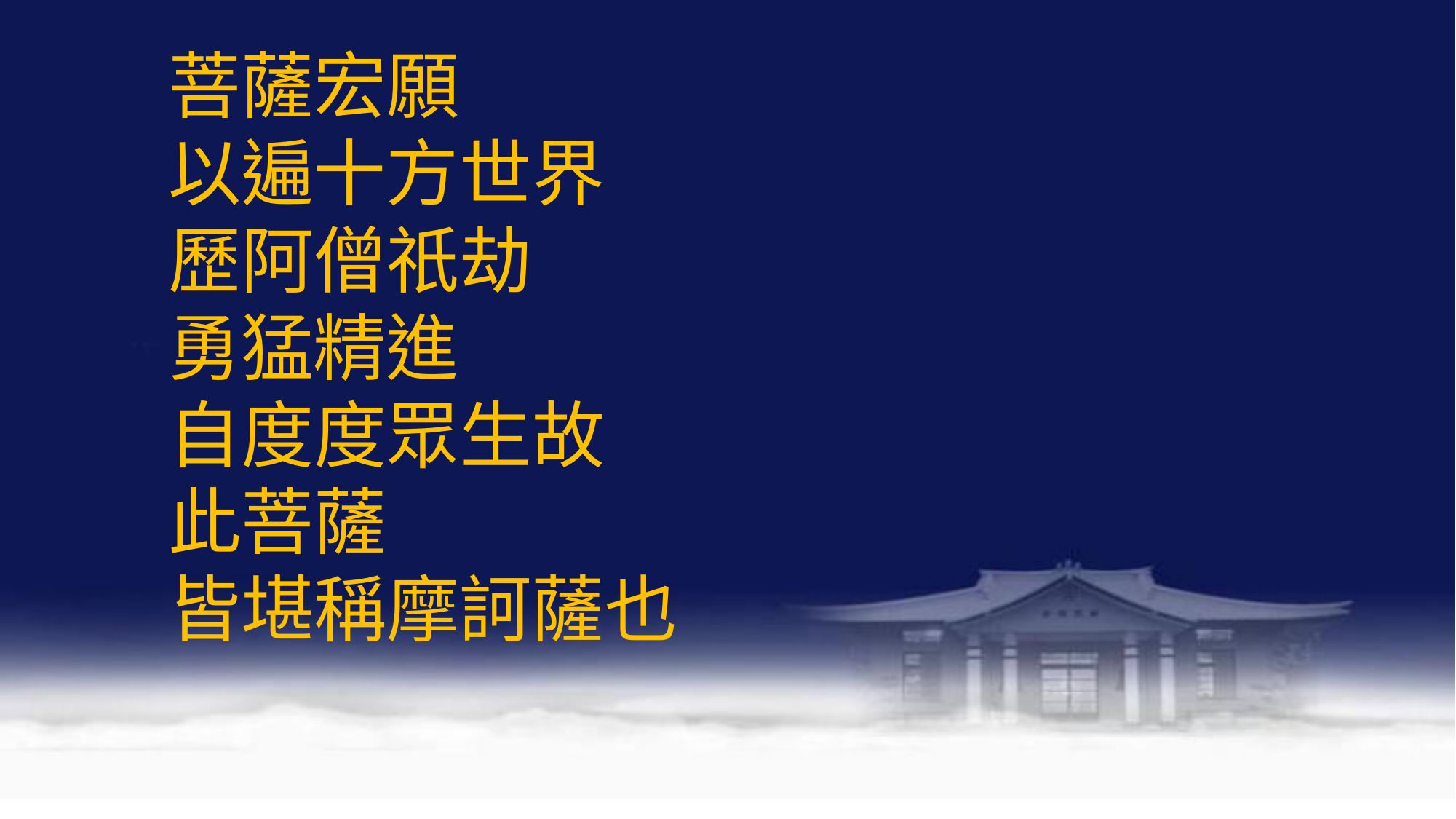

菩薩宏願
以遍十方世界
歷阿僧祇劫
勇猛精進
自度度眾生故
此菩薩
皆堪稱摩訶薩也